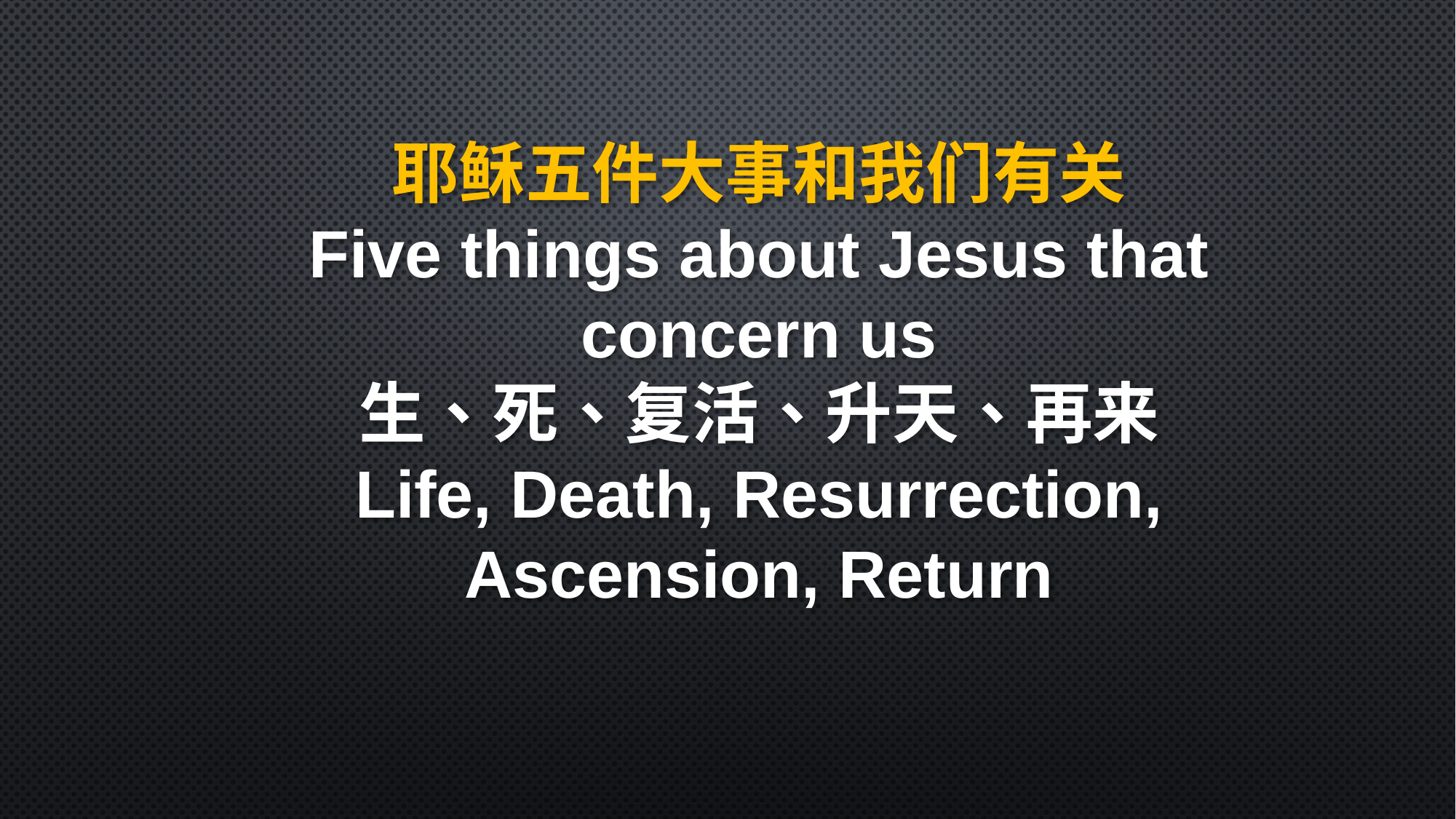

耶稣五件大事和我们有关
Five things about Jesus that concern us
生、死、复活、升天、再来
Life, Death, Resurrection, Ascension, Return